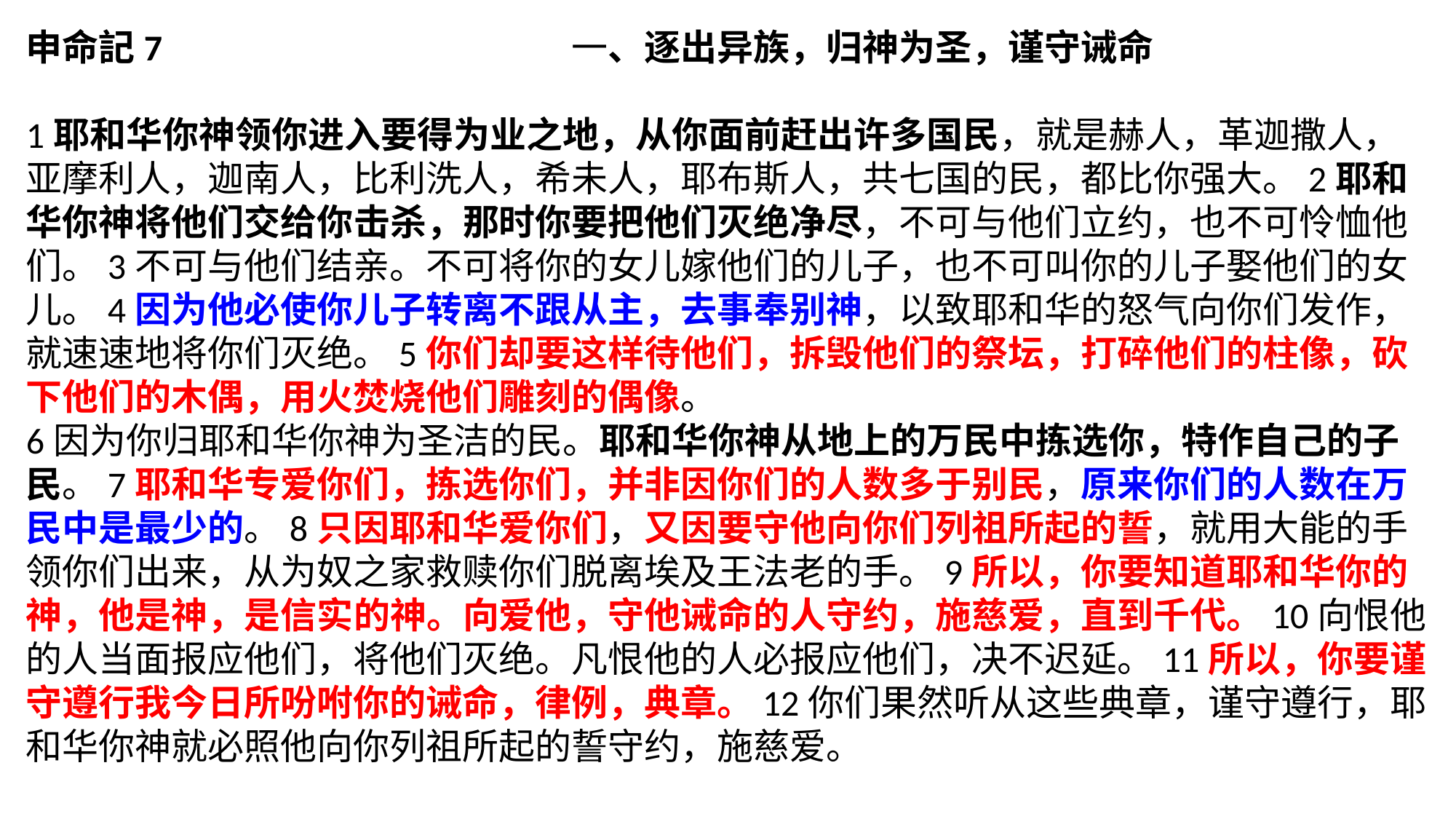

申命記7 				一、逐出异族，归神为圣，谨守诫命

1耶和华你神领你进入要得为业之地，从你面前赶出许多国民，就是赫人，革迦撒人，亚摩利人，迦南人，比利洗人，希未人，耶布斯人，共七国的民，都比你强大。2耶和华你神将他们交给你击杀，那时你要把他们灭绝净尽，不可与他们立约，也不可怜恤他们。3不可与他们结亲。不可将你的女儿嫁他们的儿子，也不可叫你的儿子娶他们的女儿。4因为他必使你儿子转离不跟从主，去事奉别神，以致耶和华的怒气向你们发作，就速速地将你们灭绝。5你们却要这样待他们，拆毁他们的祭坛，打碎他们的柱像，砍下他们的木偶，用火焚烧他们雕刻的偶像。
6因为你归耶和华你神为圣洁的民。耶和华你神从地上的万民中拣选你，特作自己的子民。7耶和华专爱你们，拣选你们，并非因你们的人数多于别民，原来你们的人数在万民中是最少的。8只因耶和华爱你们，又因要守他向你们列祖所起的誓，就用大能的手领你们出来，从为奴之家救赎你们脱离埃及王法老的手。9所以，你要知道耶和华你的神，他是神，是信实的神。向爱他，守他诫命的人守约，施慈爱，直到千代。10向恨他的人当面报应他们，将他们灭绝。凡恨他的人必报应他们，决不迟延。11所以，你要谨守遵行我今日所吩咐你的诫命，律例，典章。12你们果然听从这些典章，谨守遵行，耶和华你神就必照他向你列祖所起的誓守约，施慈爱。